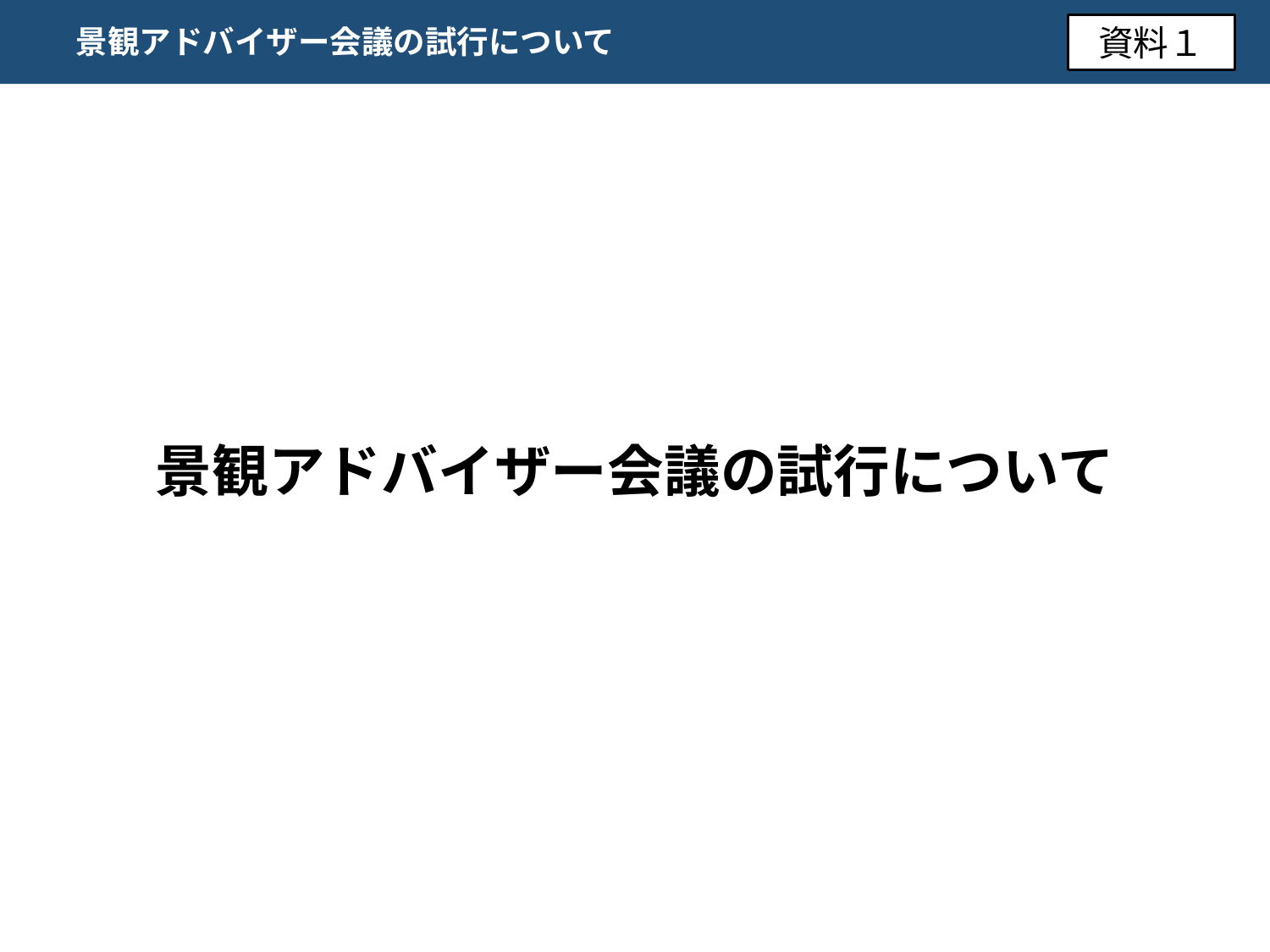

景観アドバイザー会議の試行について
資料１
景観アドバイザー会議の試行について